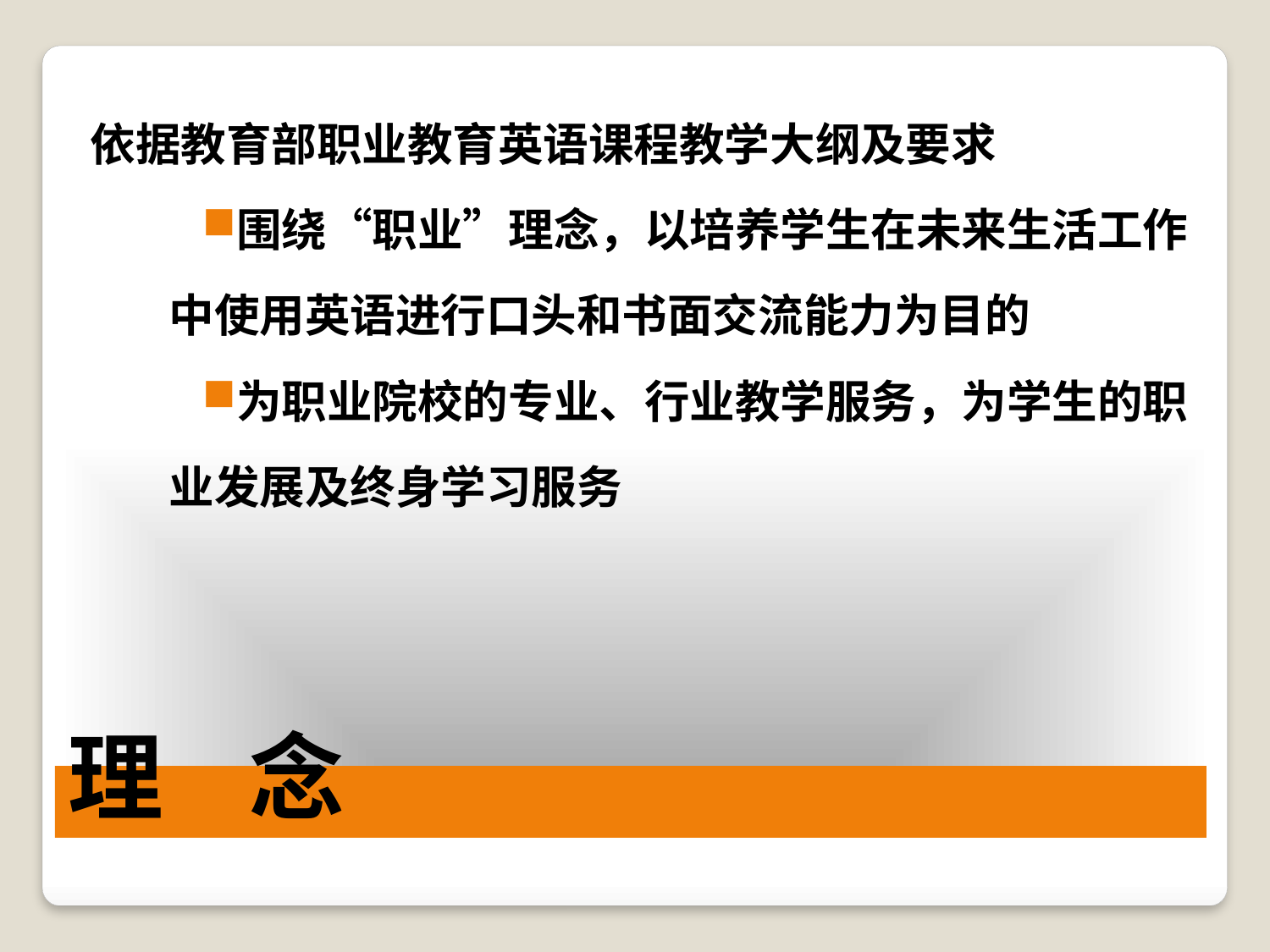

依据教育部职业教育英语课程教学大纲及要求
围绕“职业”理念，以培养学生在未来生活工作
   中使用英语进行口头和书面交流能力为目的
为职业院校的专业、行业教学服务，为学生的职
   业发展及终身学习服务

理    念